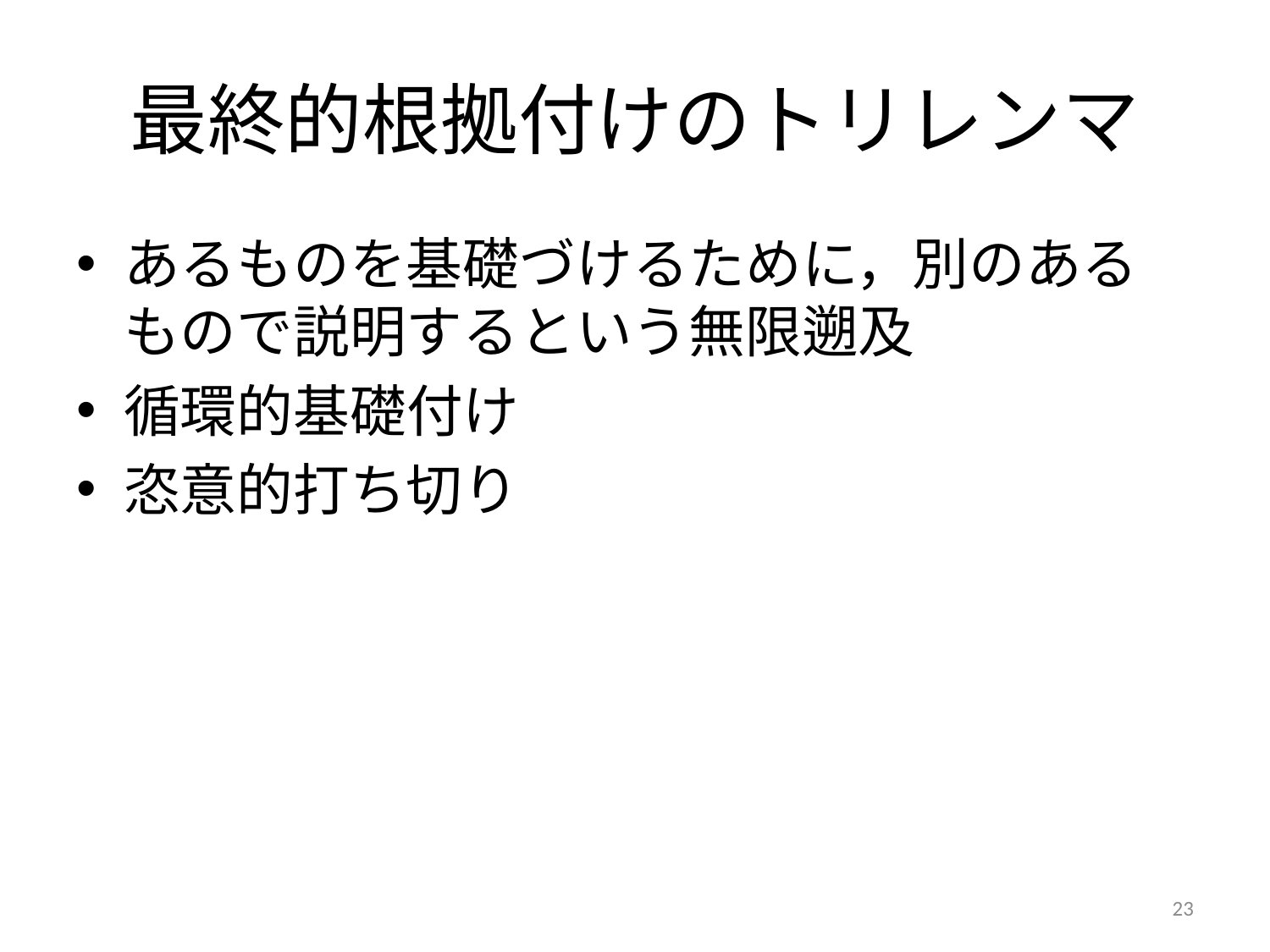

# 最終的根拠付けのトリレンマ
あるものを基礎づけるために，別のあるもので説明するという無限遡及
循環的基礎付け
恣意的打ち切り
23